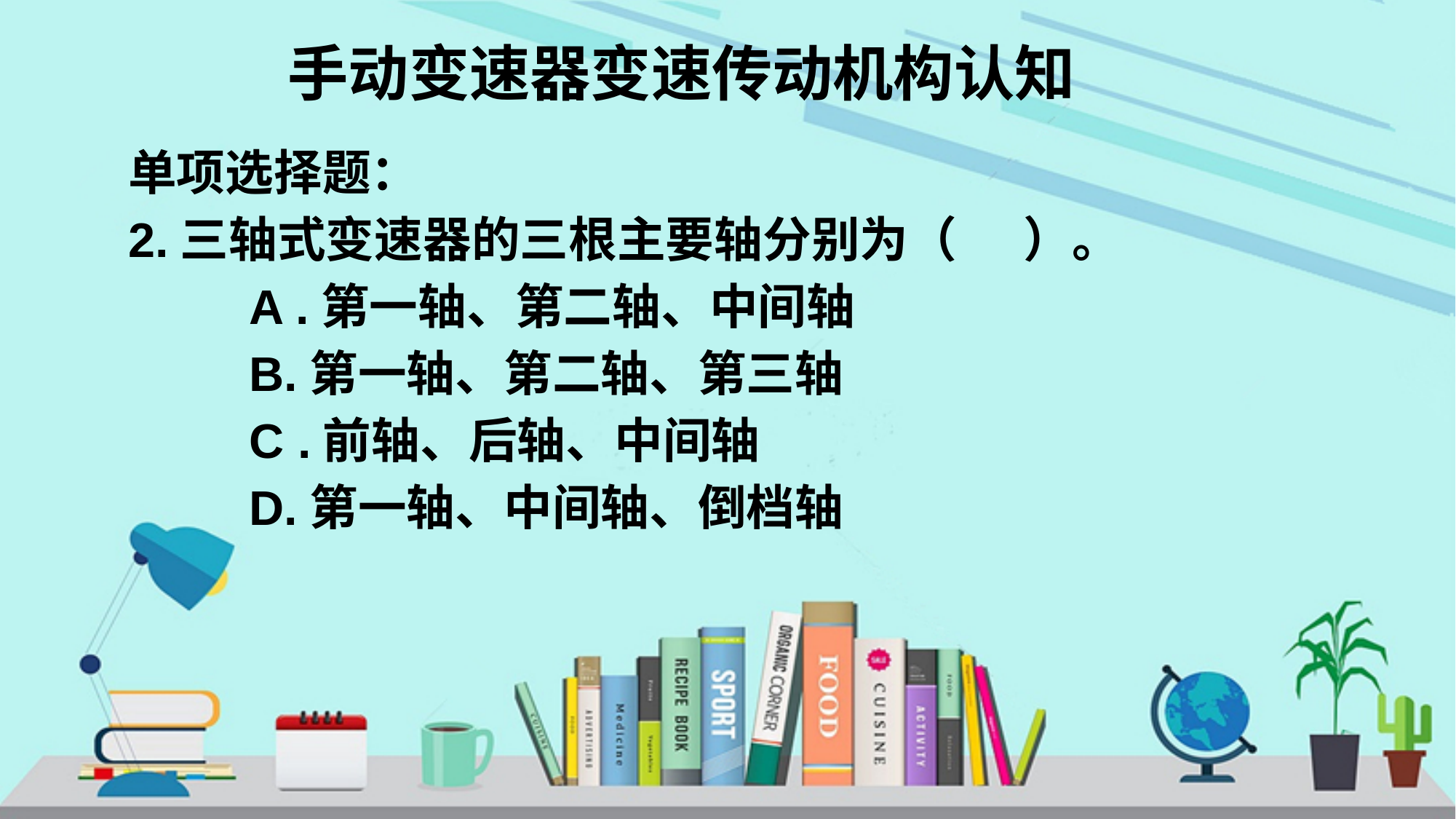

# 手动变速器变速传动机构认知
单项选择题：
2.三轴式变速器的三根主要轴分别为（      ）。
         A .第一轴、第二轴、中间轴
         B.第一轴、第二轴、第三轴
         C .前轴、后轴、中间轴
         D.第一轴、中间轴、倒档轴